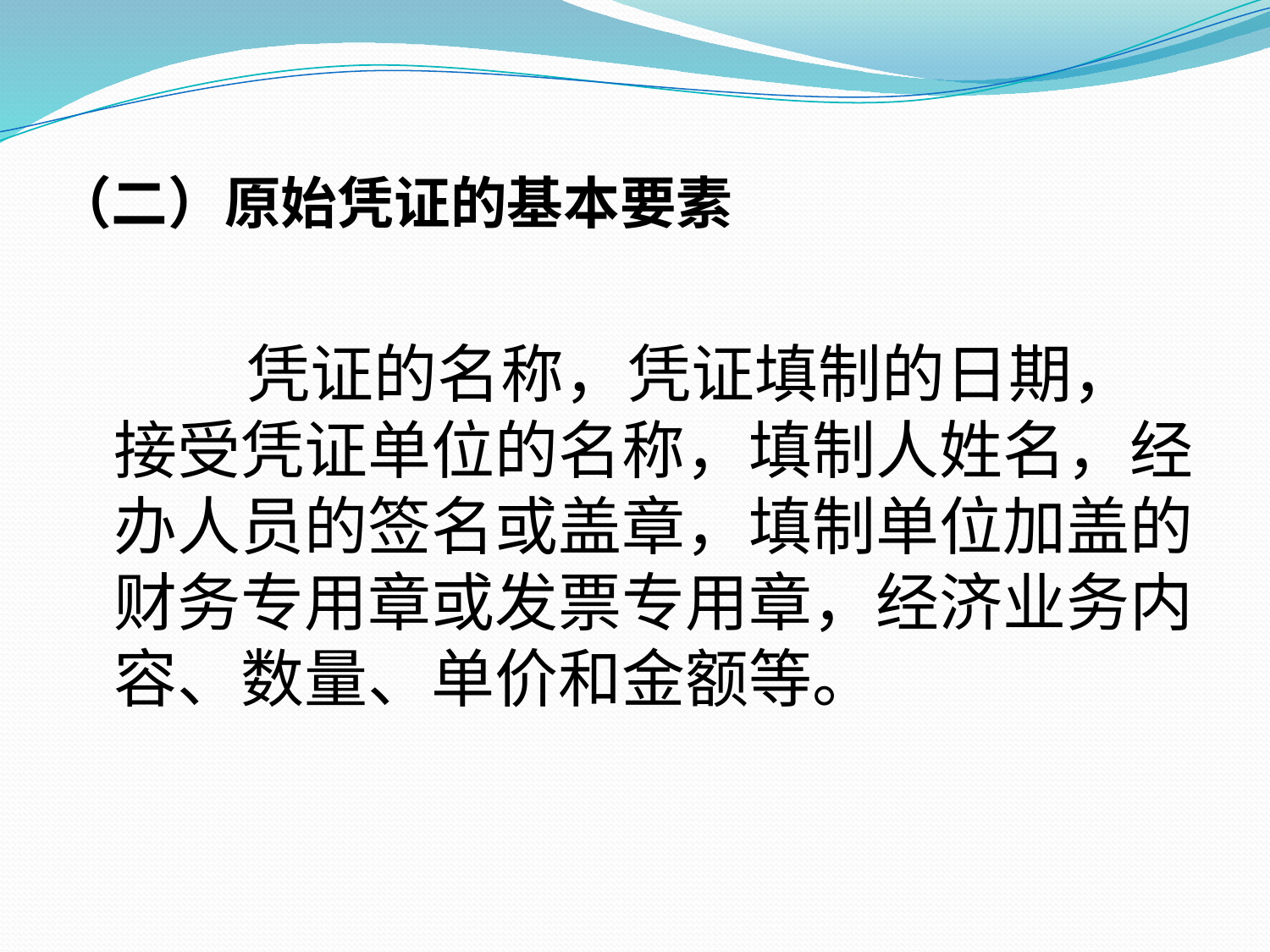

# （二）原始凭证的基本要素
           凭证的名称，凭证填制的日期，接受凭证单位的名称，填制人姓名，经办人员的签名或盖章，填制单位加盖的财务专用章或发票专用章，经济业务内容、数量、单价和金额等。